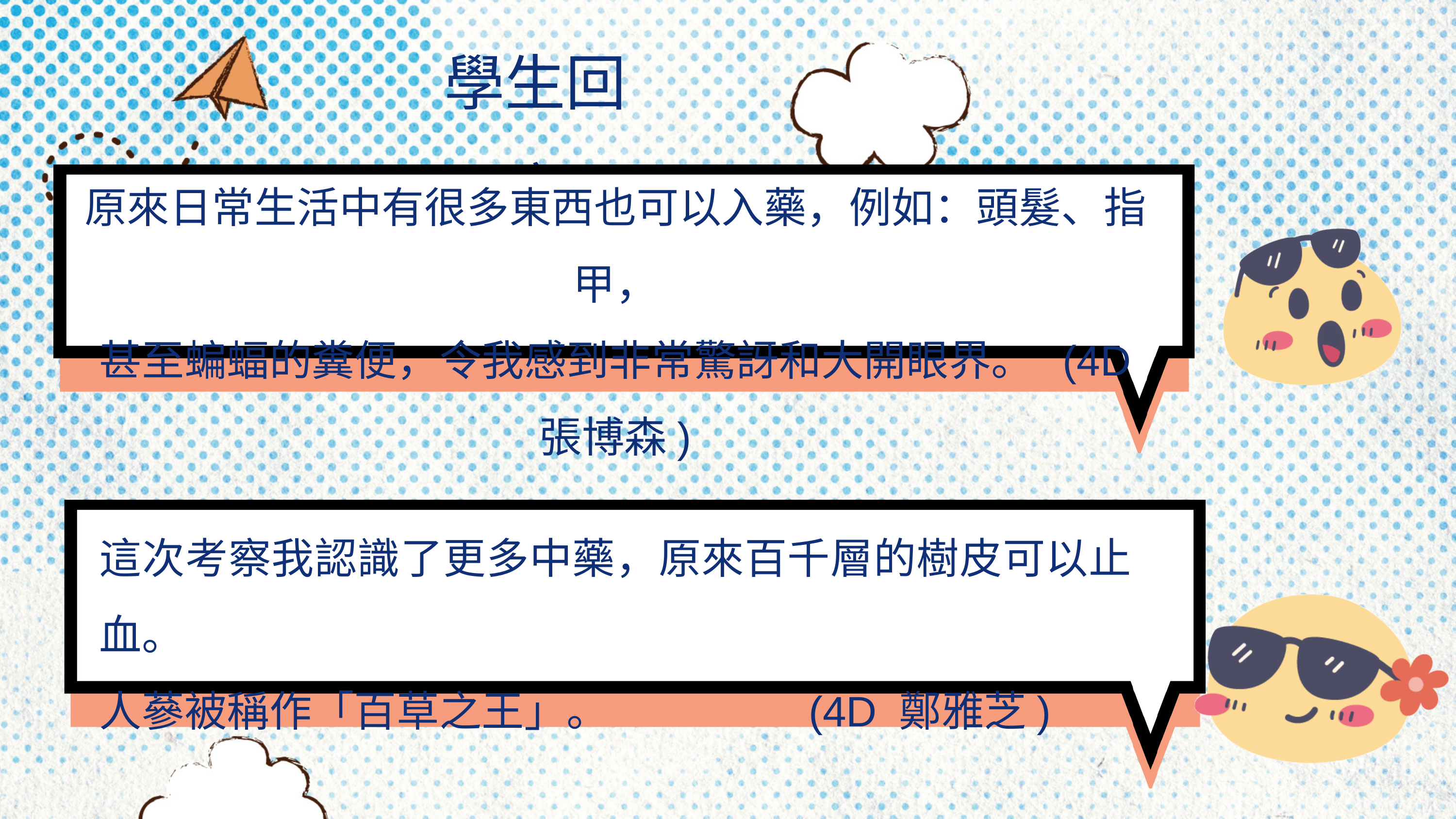

學生回應
原來日常生活中有很多東西也可以入藥，例如：頭髮、指甲，
甚至蝙蝠的糞便，令我感到非常驚訝和大開眼界。  (4D 張博森)

這次考察我認識了更多中藥，原來百千層的樹皮可以止血。
人蔘被稱作「百草之王」。                    (4D 鄭雅芝)